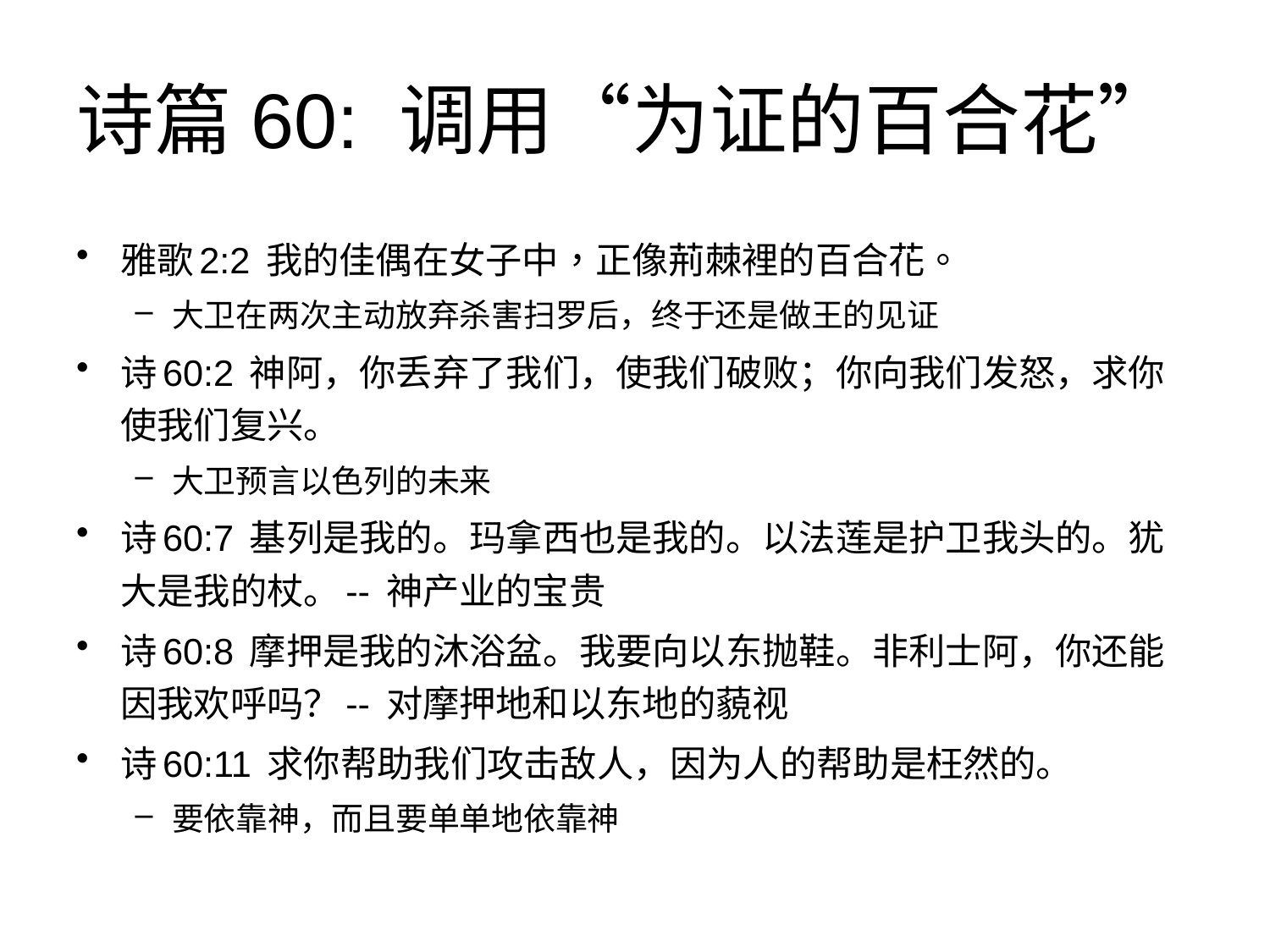

# 诗篇60: 调用“为证的百合花”
雅歌2:2 我的佳偶在女子中，正像荊棘裡的百合花。
大卫在两次主动放弃杀害扫罗后，终于还是做王的见证
诗60:2 神阿，你丢弃了我们，使我们破败；你向我们发怒，求你使我们复兴。
大卫预言以色列的未来
诗60:7 基列是我的。玛拿西也是我的。以法莲是护卫我头的。犹大是我的杖。-- 神产业的宝贵
诗60:8 摩押是我的沐浴盆。我要向以东抛鞋。非利士阿，你还能因我欢呼吗？-- 对摩押地和以东地的藐视
诗60:11 求你帮助我们攻击敌人，因为人的帮助是枉然的。
要依靠神，而且要单单地依靠神